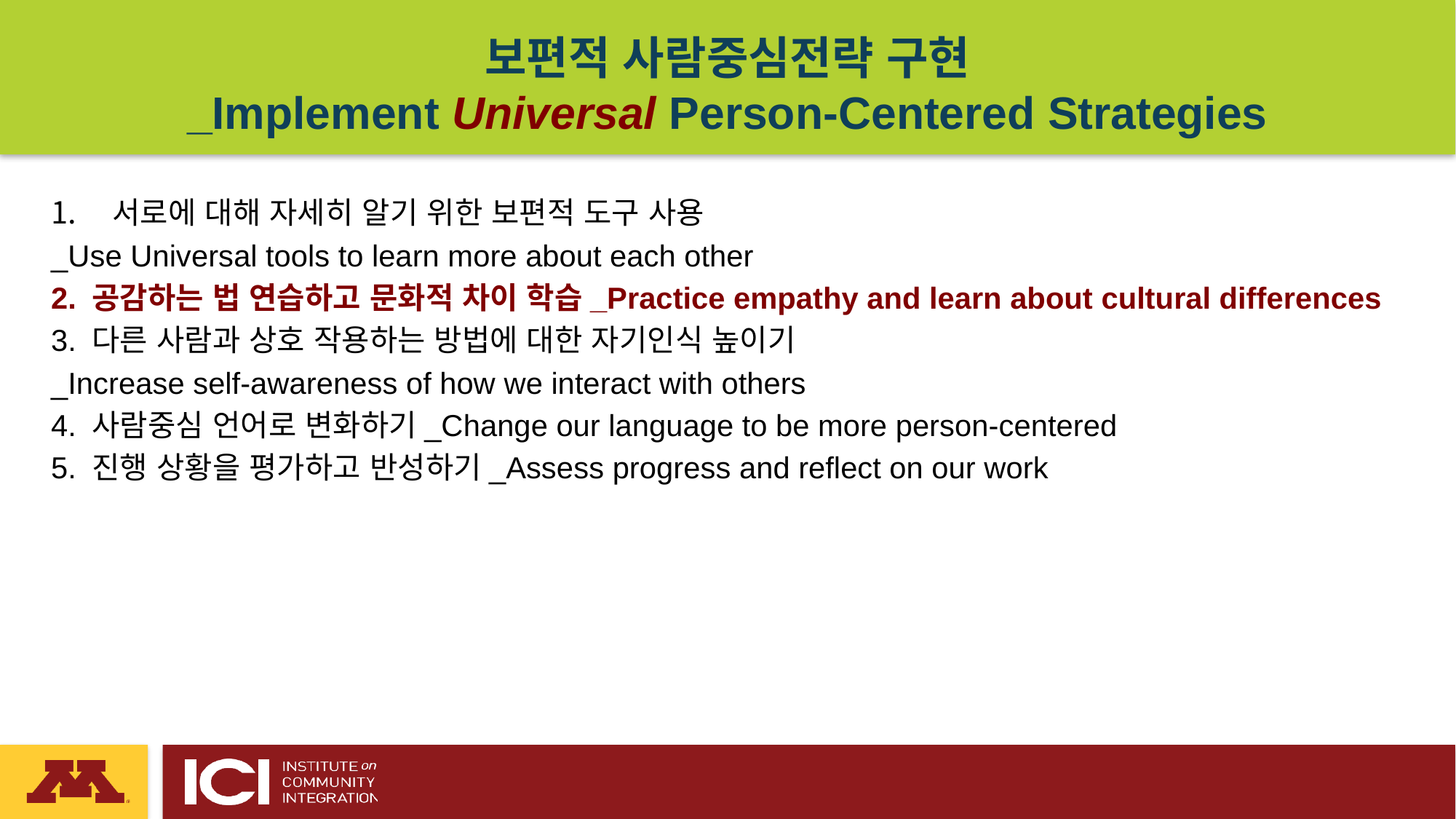

보편적 사람중심전략 구현
_Implement Universal Person-Centered Strategies
서로에 대해 자세히 알기 위한 보편적 도구 사용
_Use Universal tools to learn more about each other
2. 공감하는 법 연습하고 문화적 차이 학습_Practice empathy and learn about cultural differences
3. 다른 사람과 상호 작용하는 방법에 대한 자기인식 높이기
_Increase self-awareness of how we interact with others
4. 사람중심 언어로 변화하기_Change our language to be more person-centered
5. 진행 상황을 평가하고 반성하기_Assess progress and reflect on our work